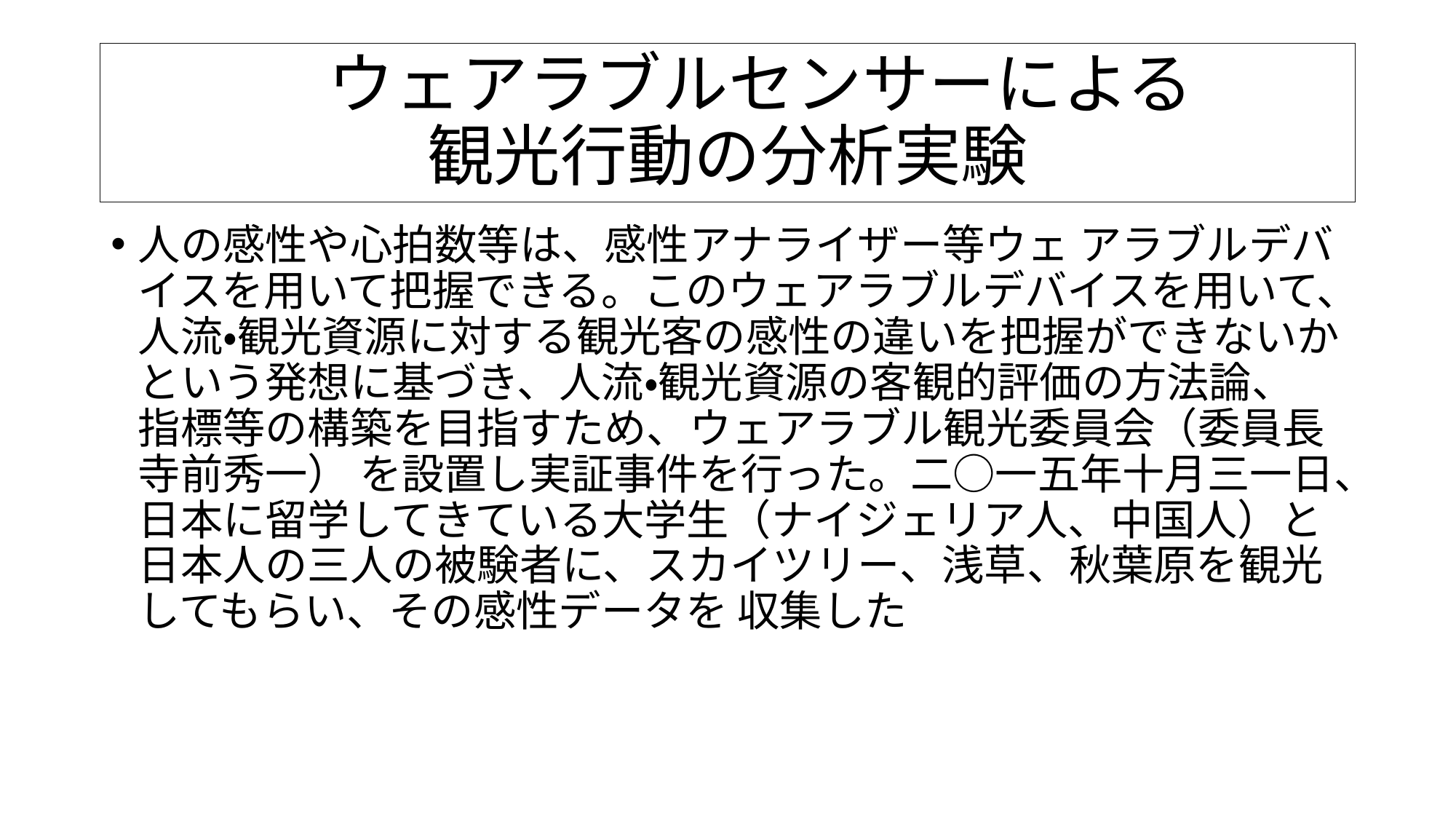

# ウェアラブルセンサーによる 観光行動の分析実験
人の感性や心拍数等は、感性アナライザー等ウェ アラブルデバイスを用いて把握できる。このウェアラブルデバイスを用いて、人流・観光資源に対する観光客の感性の違いを把握ができないかという発想に基づき、人流・観光資源の客観的評価の方法論、 指標等の構築を目指すため、ウェアラブル観光委員会（委員長寺前秀一） を設置し実証事件を行った。二○一五年十月三一日、日本に留学してきている大学生（ナイジェリア人、中国人）と日本人の三人の被験者に、スカイツリー、浅草、秋葉原を観光してもらい、その感性データを 収集した